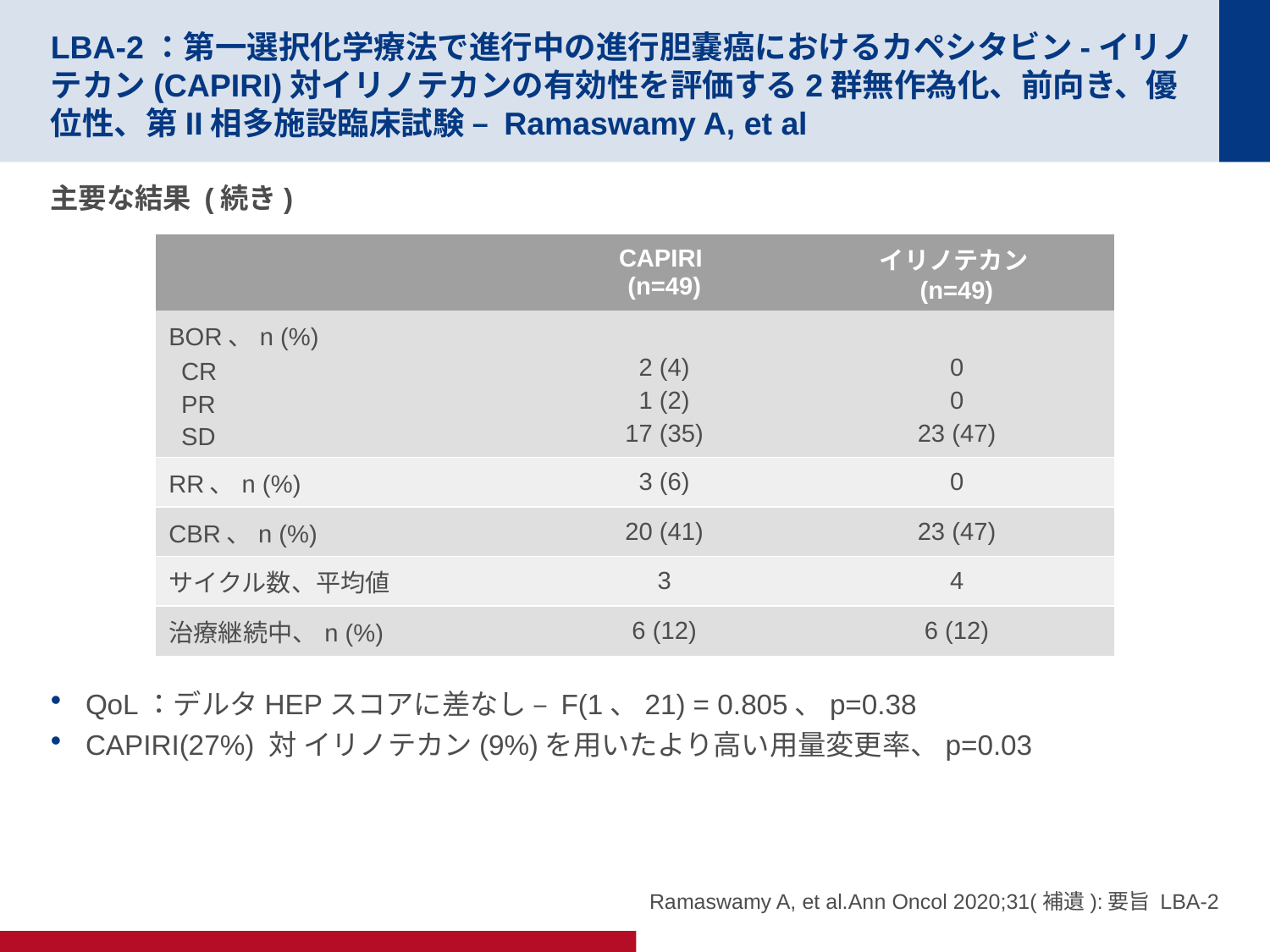

# LBA-2：第一選択化学療法で進行中の進行胆嚢癌におけるカペシタビン-イリノテカン(CAPIRI)対イリノテカンの有効性を評価する2群無作為化、前向き、優位性、第II相多施設臨床試験 – Ramaswamy A, et al
主要な結果 (続き)
QoL：デルタHEPスコアに差なし – F(1、21) = 0.805、p=0.38
CAPIRI(27%) 対 イリノテカン(9%)を用いたより高い用量変更率、p=0.03

|  | CAPIRI (n=49) | イリノテカン (n=49) |
| --- | --- | --- |
| BOR、n (%) CR PR SD | 2 (4) 1 (2) 17 (35) | 0 0 23 (47) |
| RR、n (%) | 3 (6) | 0 |
| CBR、n (%) | 20 (41) | 23 (47) |
| サイクル数、平均値 | 3 | 4 |
| 治療継続中、n (%) | 6 (12) | 6 (12) |
Ramaswamy A, et al.Ann Oncol 2020;31(補遺):要旨 LBA-2